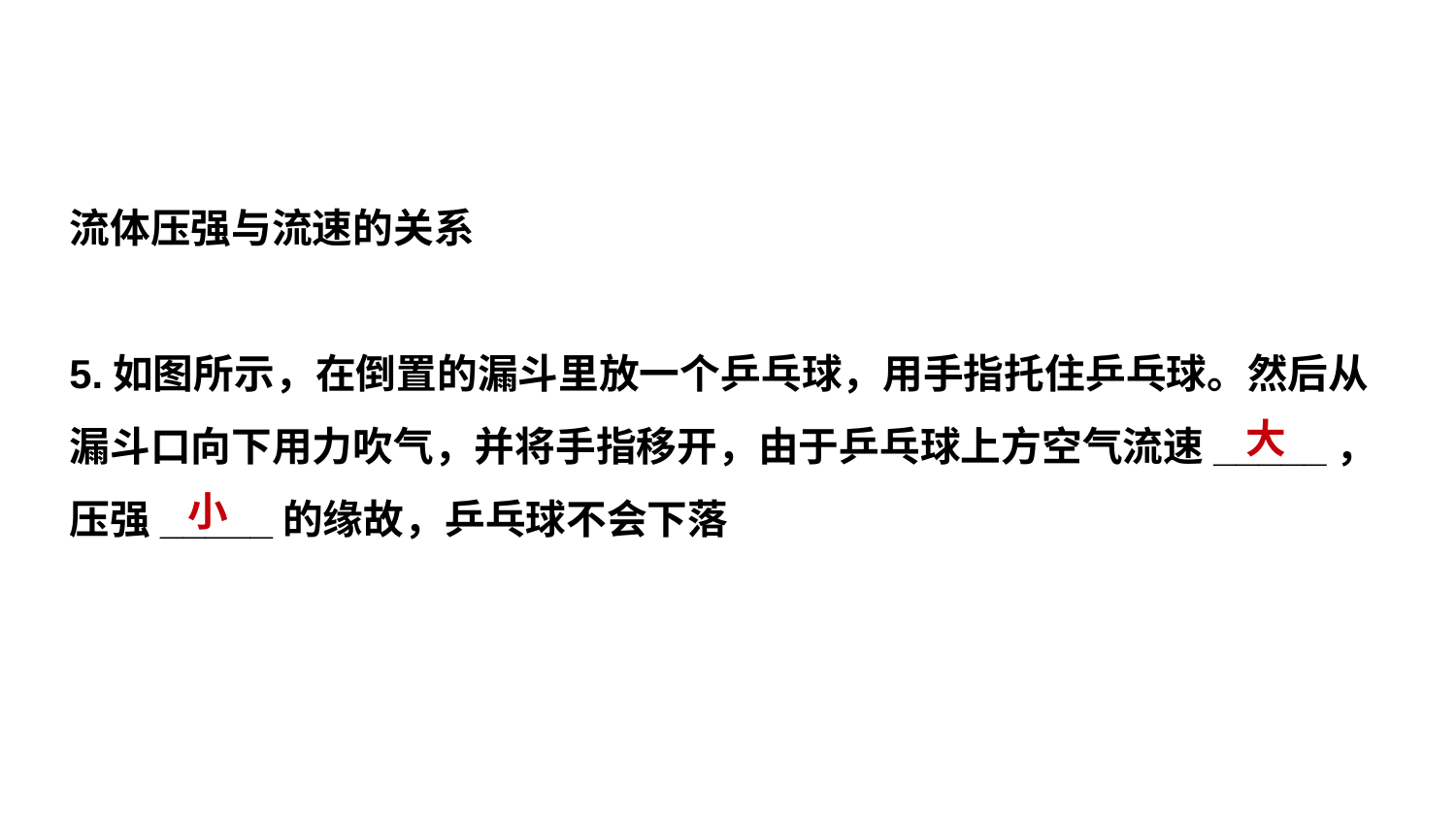

流体压强与流速的关系

5.如图所示，在倒置的漏斗里放一个乒乓球，用手指托住乒乓球。然后从
漏斗口向下用力吹气，并将手指移开，由于乒乓球上方空气流速_____，
压强_____的缘故，乒乓球不会下落
 大
 小